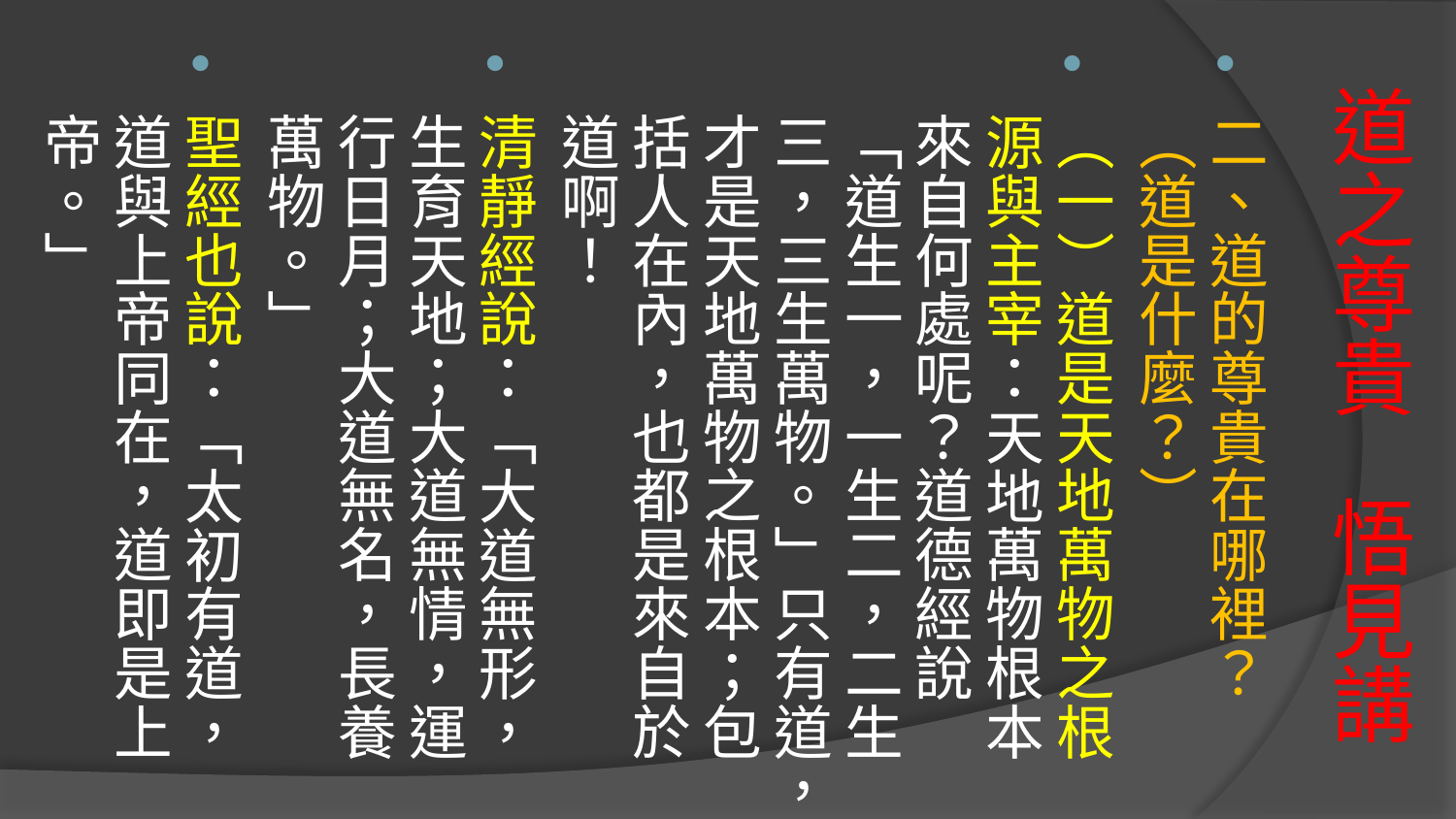

二、道的尊貴在哪裡？（道是什麼？）
（一）道是天地萬物之根源與主宰：天地萬物根本來自何處呢？道德經說「道生一，一生二，二生三，三生萬物。」只有道，才是天地萬物之根本；包括人在內，也都是來自於道啊！
清靜經說：「大道無形，生育天地；大道無情，運行日月；大道無名，長養萬物。」
聖經也說：「太初有道，道與上帝同在，道即是上帝。」
# 道之尊貴    悟見講